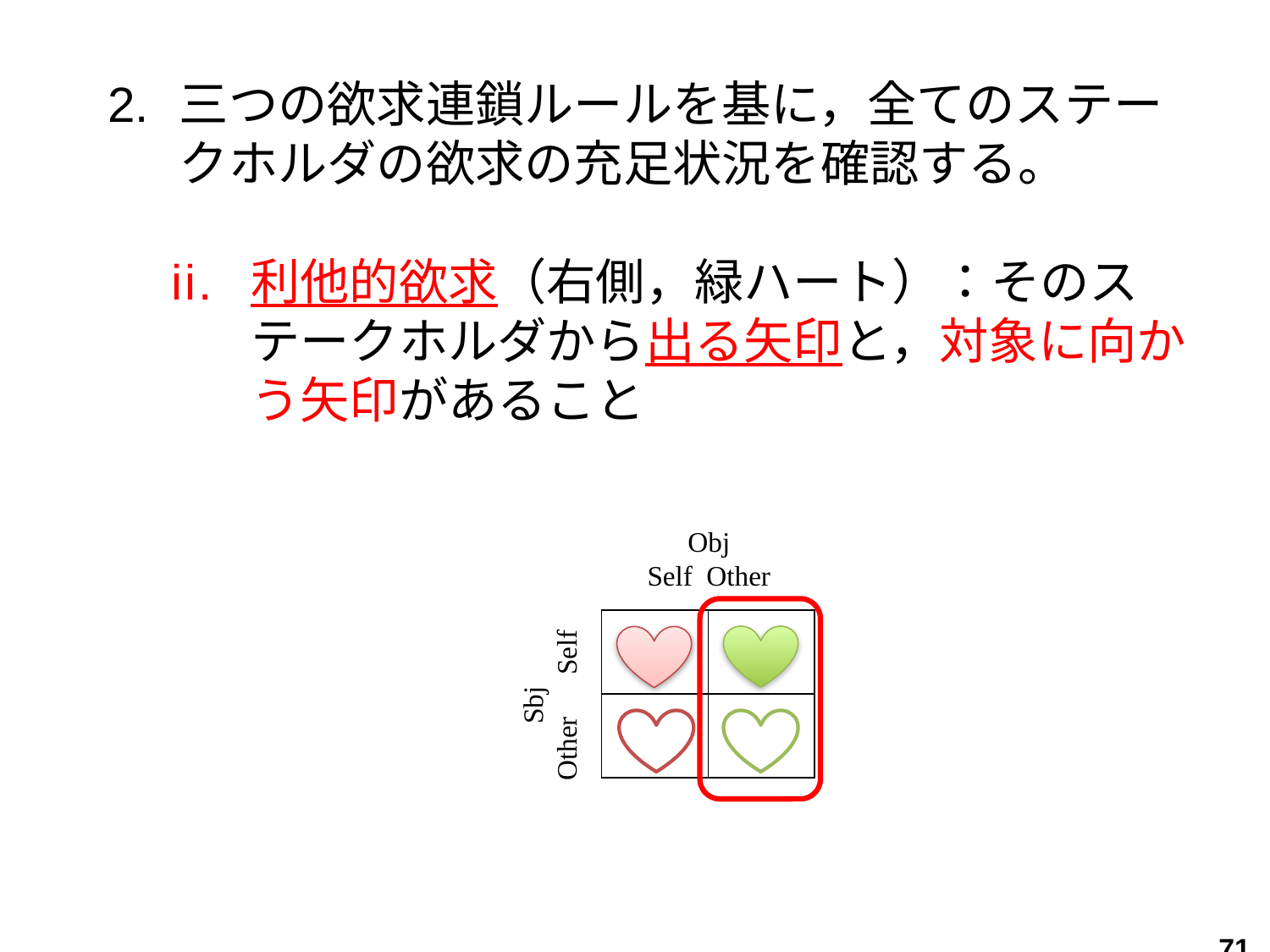

三つの欲求連鎖ルールを基に，全てのステークホルダの欲求の充足状況を確認する。

利他的欲求（右側，緑ハート）：そのステークホルダから出る矢印と，対象に向かう矢印があること

Obj
Self  Other

Sbj
Other　Self

|  |  |
| --- | --- |
|  |  |
71